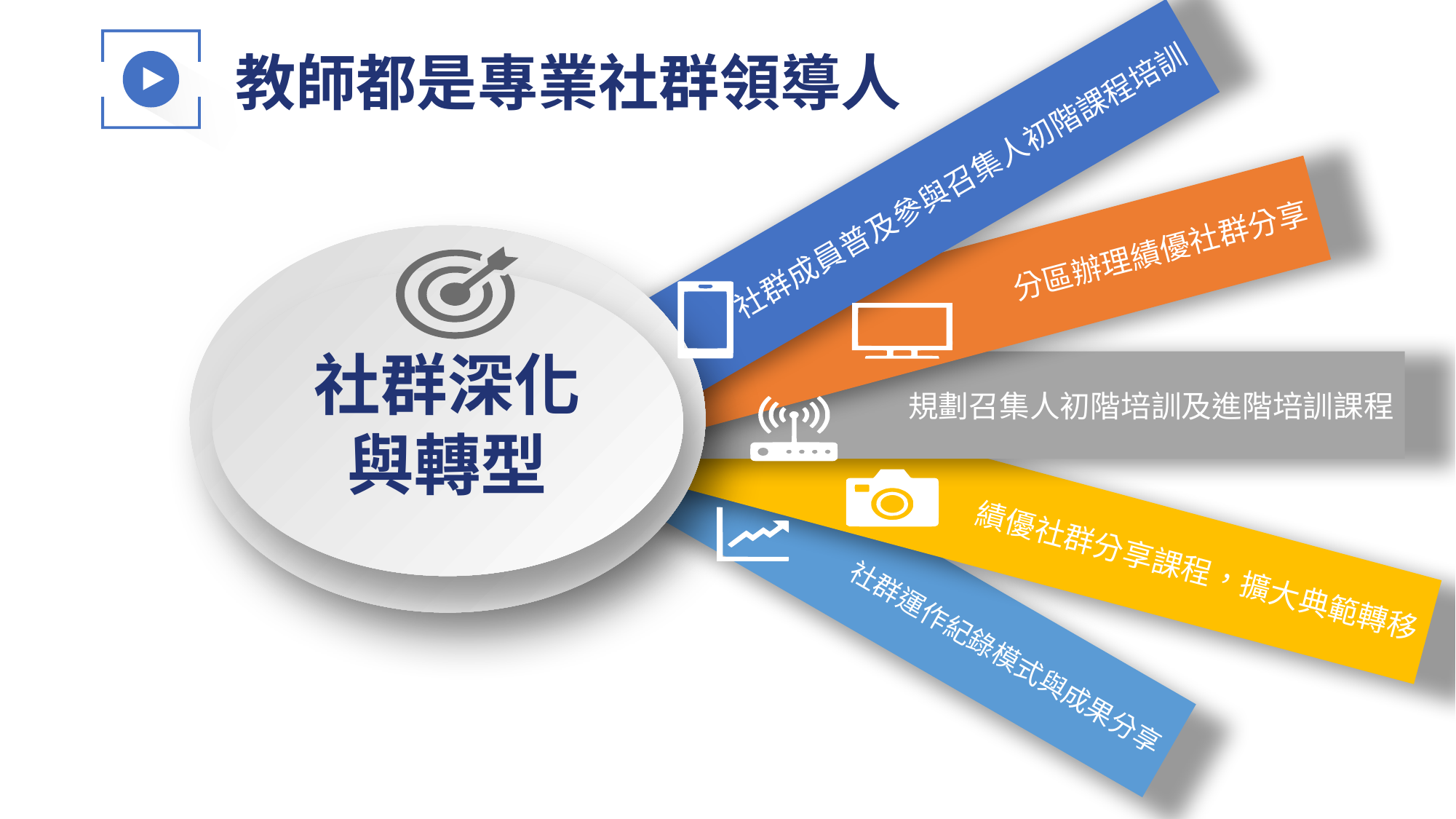

教師都是專業社群領導人
社群成員普及參與召集人初階課程培訓

分區辦理績優社群分享
社群深化與轉型

規劃召集人初階培訓及進階培訓課程

績優社群分享課程，擴大典範轉移

社群運作紀錄模式與成果分享